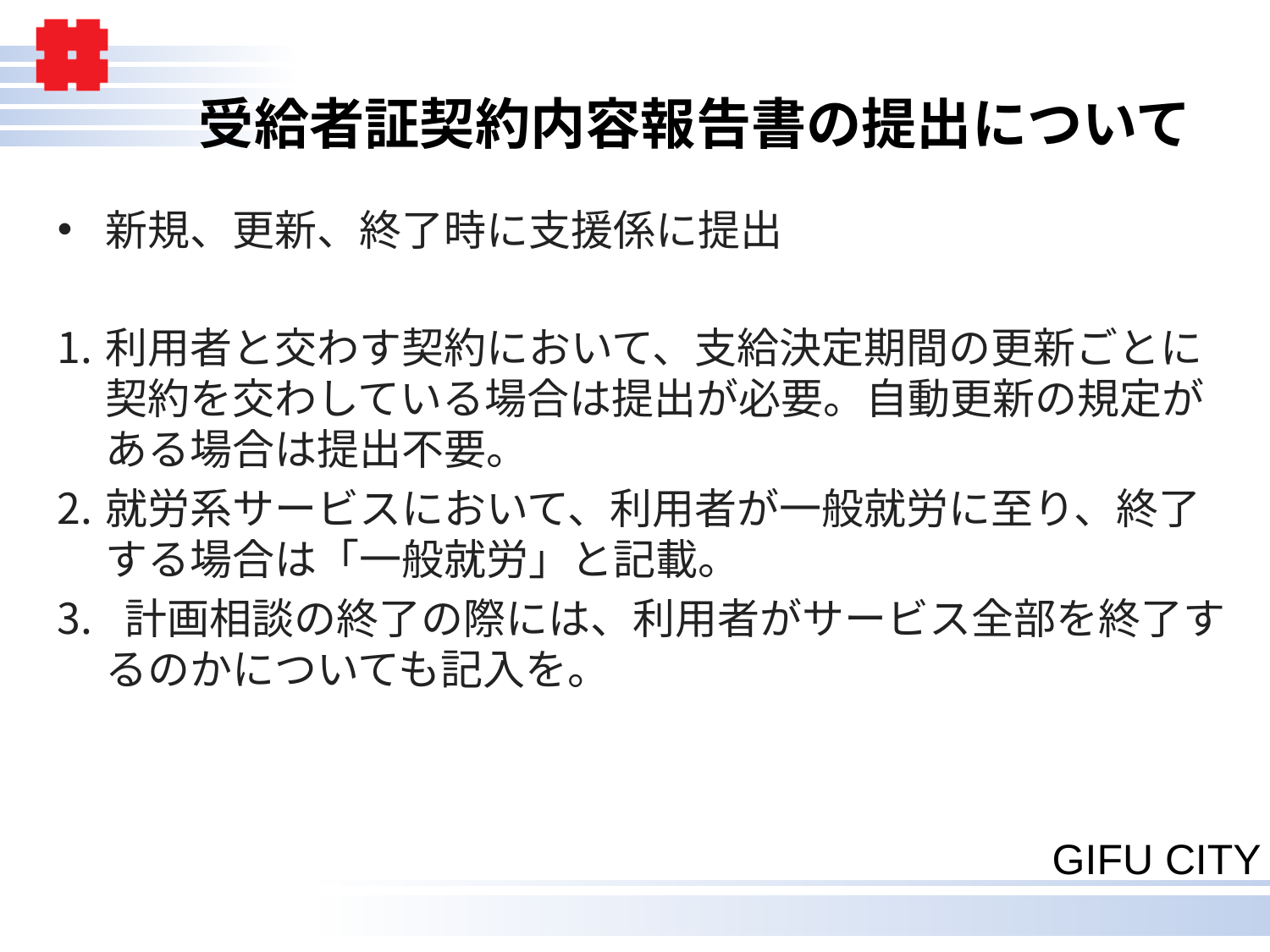

# 受給者証契約内容報告書の提出について
新規、更新、終了時に支援係に提出

利用者と交わす契約において、支給決定期間の更新ごとに契約を交わしている場合は提出が必要。自動更新の規定がある場合は提出不要。
就労系サービスにおいて、利用者が一般就労に至り、終了する場合は「一般就労」と記載。
 計画相談の終了の際には、利用者がサービス全部を終了するのかについても記入を。